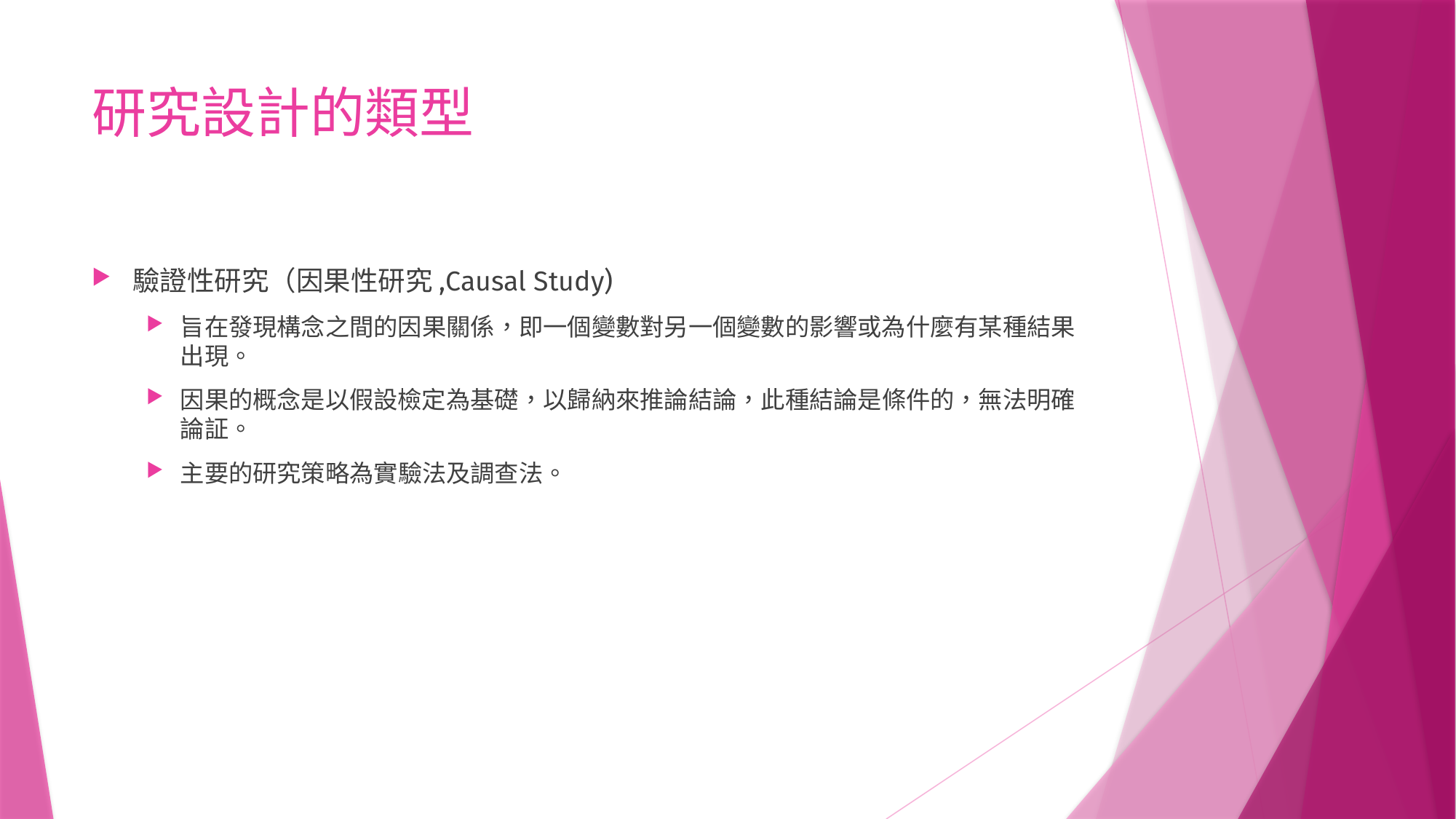

# 研究設計的類型
驗證性研究（因果性研究,Causal Study)
旨在發現構念之間的因果關係，即一個變數對另一個變數的影響或為什麼有某種結果出現。
因果的概念是以假設檢定為基礎，以歸納來推論結論，此種結論是條件的，無法明確論証。
主要的研究策略為實驗法及調查法。